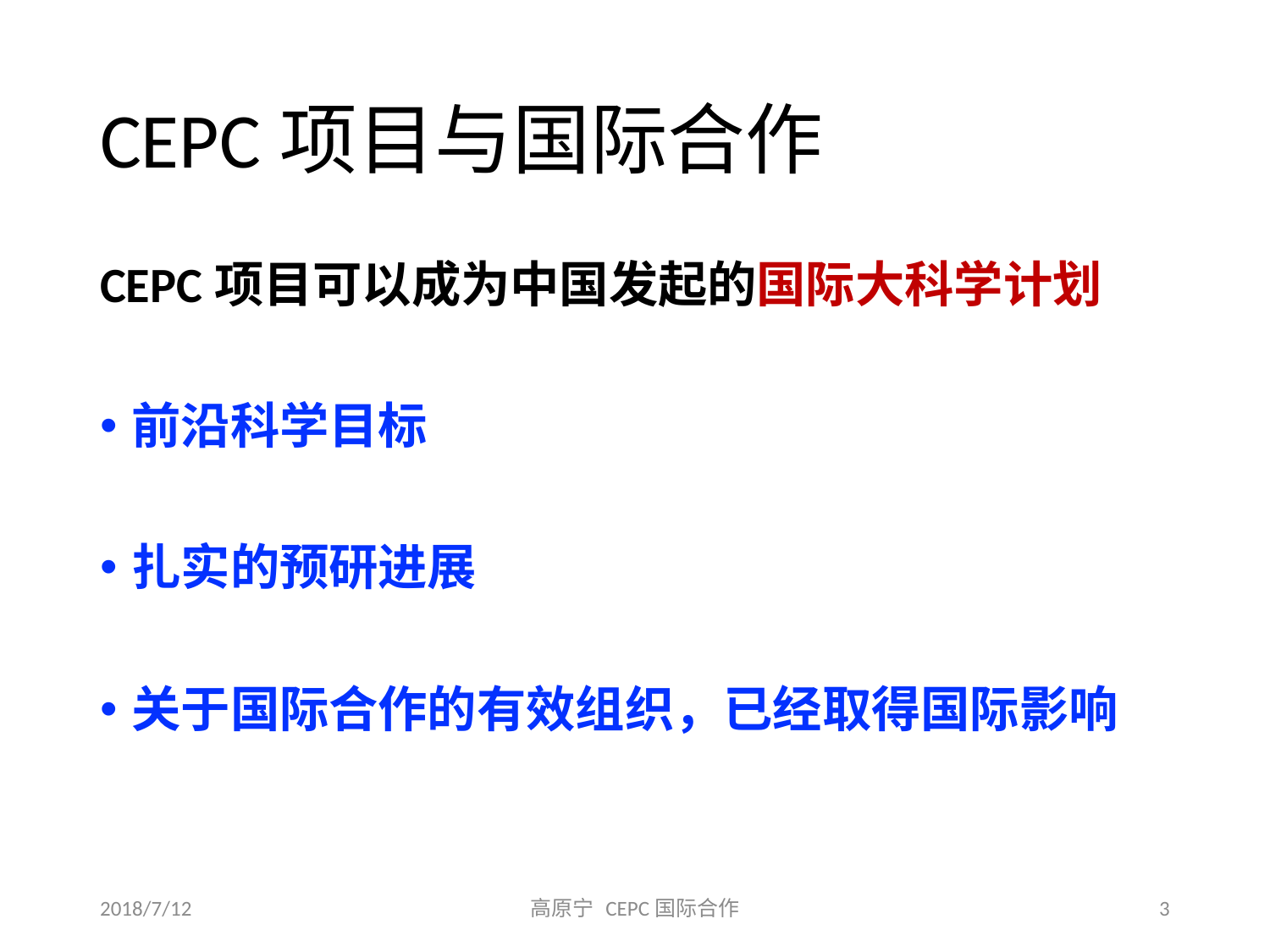

# CEPC项目与国际合作
CEPC项目可以成为中国发起的国际大科学计划

前沿科学目标

扎实的预研进展

关于国际合作的有效组织，已经取得国际影响
2018/7/12
高原宁 CEPC国际合作
3